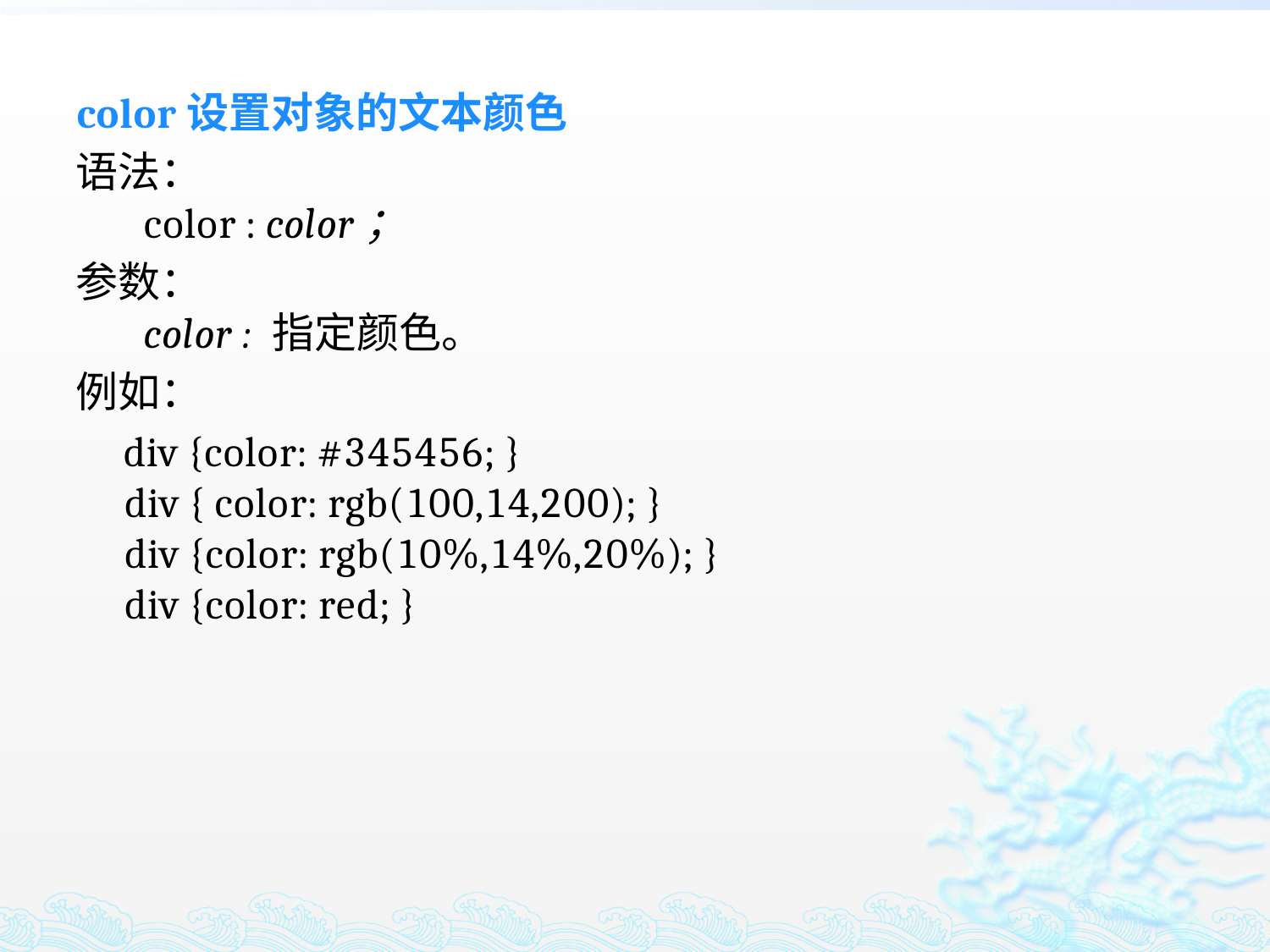

color设置对象的文本颜色
语法：
 color : color；
参数：
 color : 指定颜色。
例如：
     div {color: #345456; }
div { color: rgb(100,14,200); }
div {color: rgb(10%,14%,20%); }
div {color: red; }